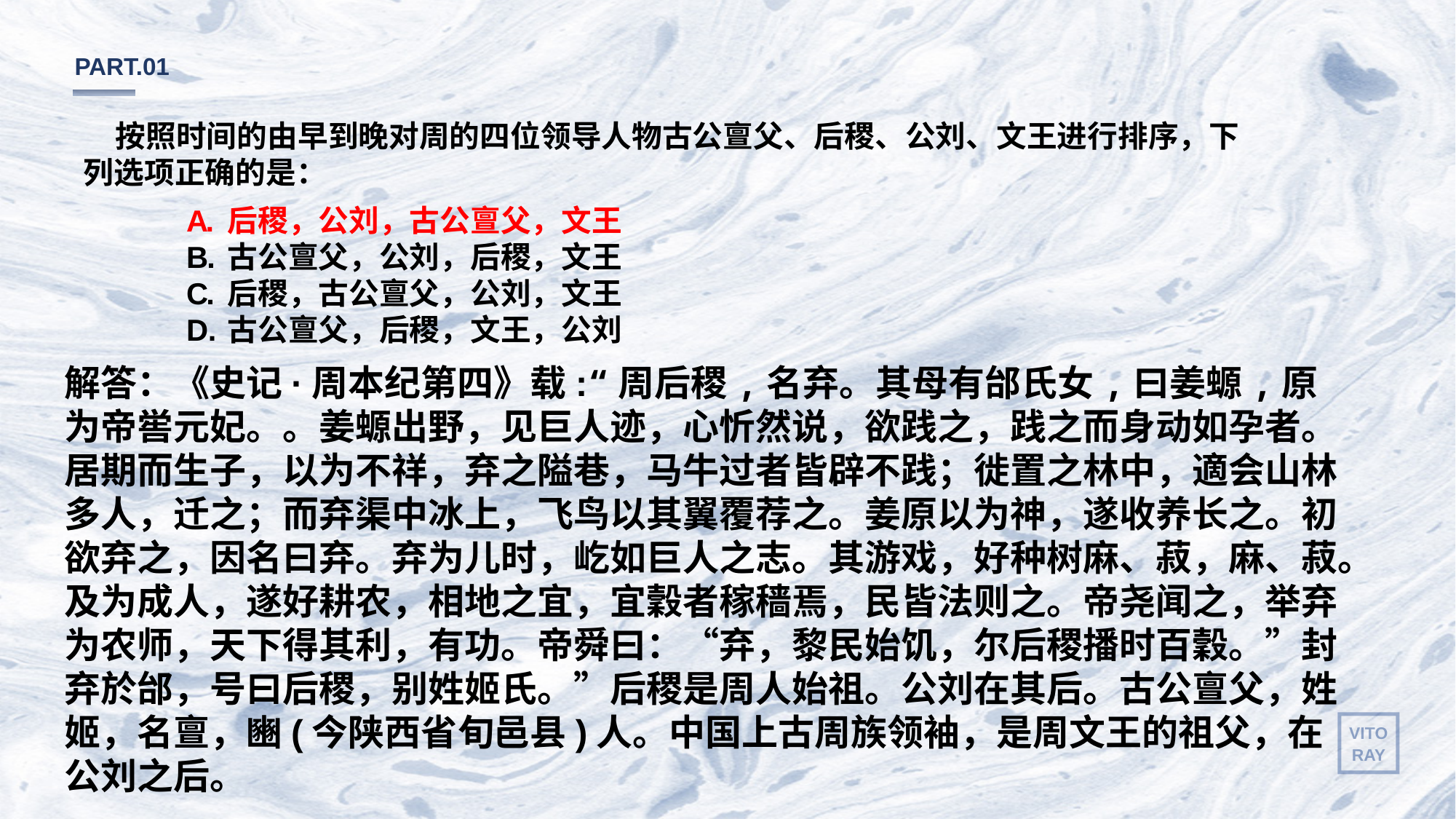

PART.01

按照时间的由早到晚对周的四位领导人物古公亶父、后稷、公刘、文王进行排序，下列选项正确的是：
后稷，公刘，古公亶父，文王
古公亶父，公刘，后稷，文王
后稷，古公亶父，公刘，文王
古公亶父，后稷，文王，公刘
解答：《史记·周本纪第四》载:“周后稷,名弃。其母有邰氏女,曰姜螈,原为帝喾元妃。。姜螈出野，见巨人迹，心忻然说，欲践之，践之而身动如孕者。居期而生子，以为不祥，弃之隘巷，马牛过者皆辟不践；徙置之林中，適会山林多人，迁之；而弃渠中冰上，飞鸟以其翼覆荐之。姜原以为神，遂收养长之。初欲弃之，因名曰弃。弃为儿时，屹如巨人之志。其游戏，好种树麻、菽，麻、菽。及为成人，遂好耕农，相地之宜，宜穀者稼穑焉，民皆法则之。帝尧闻之，举弃为农师，天下得其利，有功。帝舜曰：“弃，黎民始饥，尔后稷播时百穀。”封弃於邰，号曰后稷，别姓姬氏。”后稷是周人始祖。公刘在其后。古公亶父，姓姬，名亶，豳(今陕西省旬邑县)人。中国上古周族领袖，是周文王的祖父，在公刘之后。

VITO
RAY